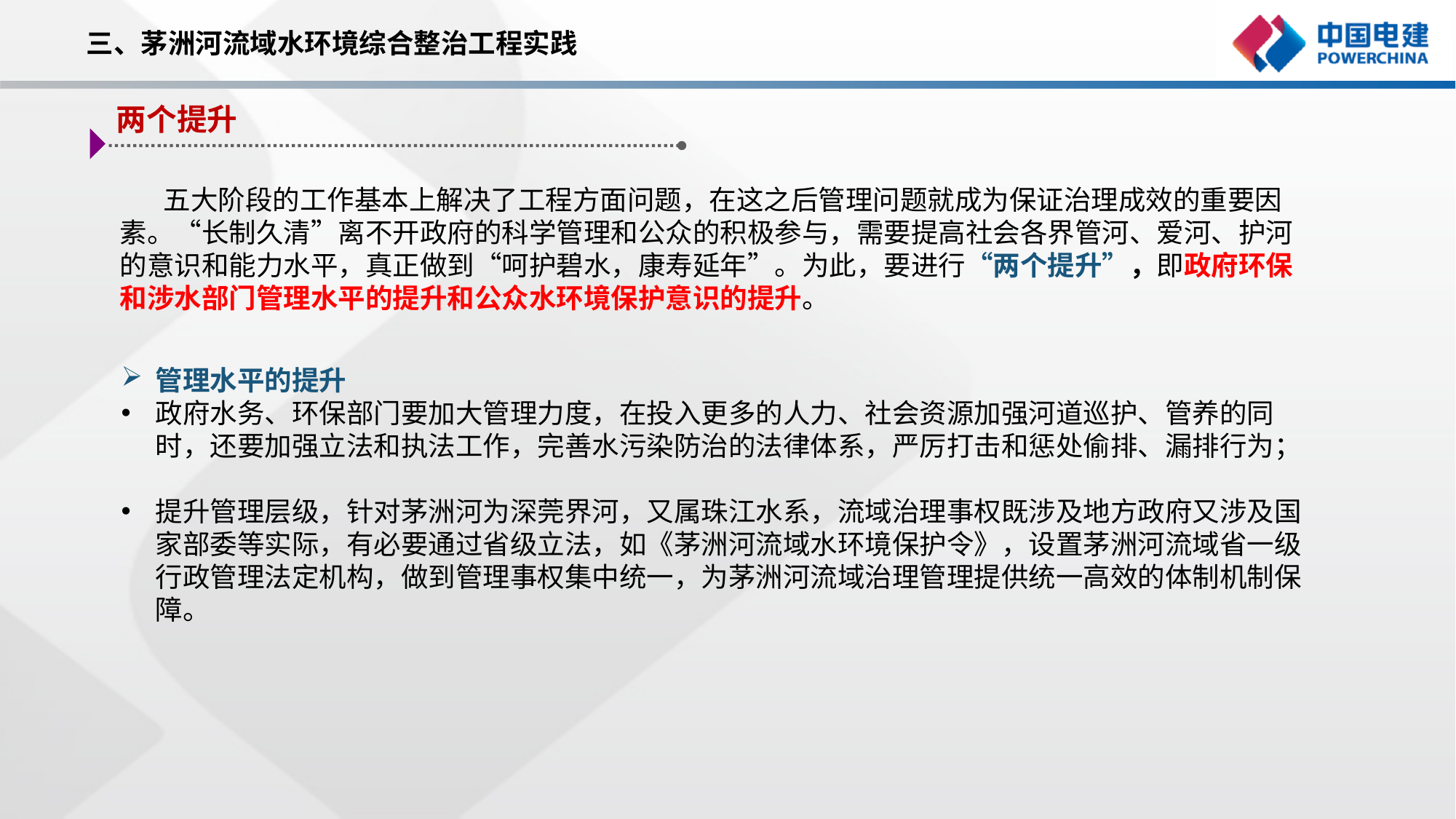

三、茅洲河流域水环境综合整治工程实践
两个提升

      五大阶段的工作基本上解决了工程方面问题，在这之后管理问题就成为保证治理成效的重要因素。“长制久清”离不开政府的科学管理和公众的积极参与，需要提高社会各界管河、爱河、护河的意识和能力水平，真正做到“呵护碧水，康寿延年”。为此，要进行“两个提升”，即政府环保和涉水部门管理水平的提升和公众水环境保护意识的提升。
管理水平的提升
政府水务、环保部门要加大管理力度，在投入更多的人力、社会资源加强河道巡护、管养的同时，还要加强立法和执法工作，完善水污染防治的法律体系，严厉打击和惩处偷排、漏排行为；

提升管理层级，针对茅洲河为深莞界河，又属珠江水系，流域治理事权既涉及地方政府又涉及国家部委等实际，有必要通过省级立法，如《茅洲河流域水环境保护令》，设置茅洲河流域省一级行政管理法定机构，做到管理事权集中统一，为茅洲河流域治理管理提供统一高效的体制机制保障。